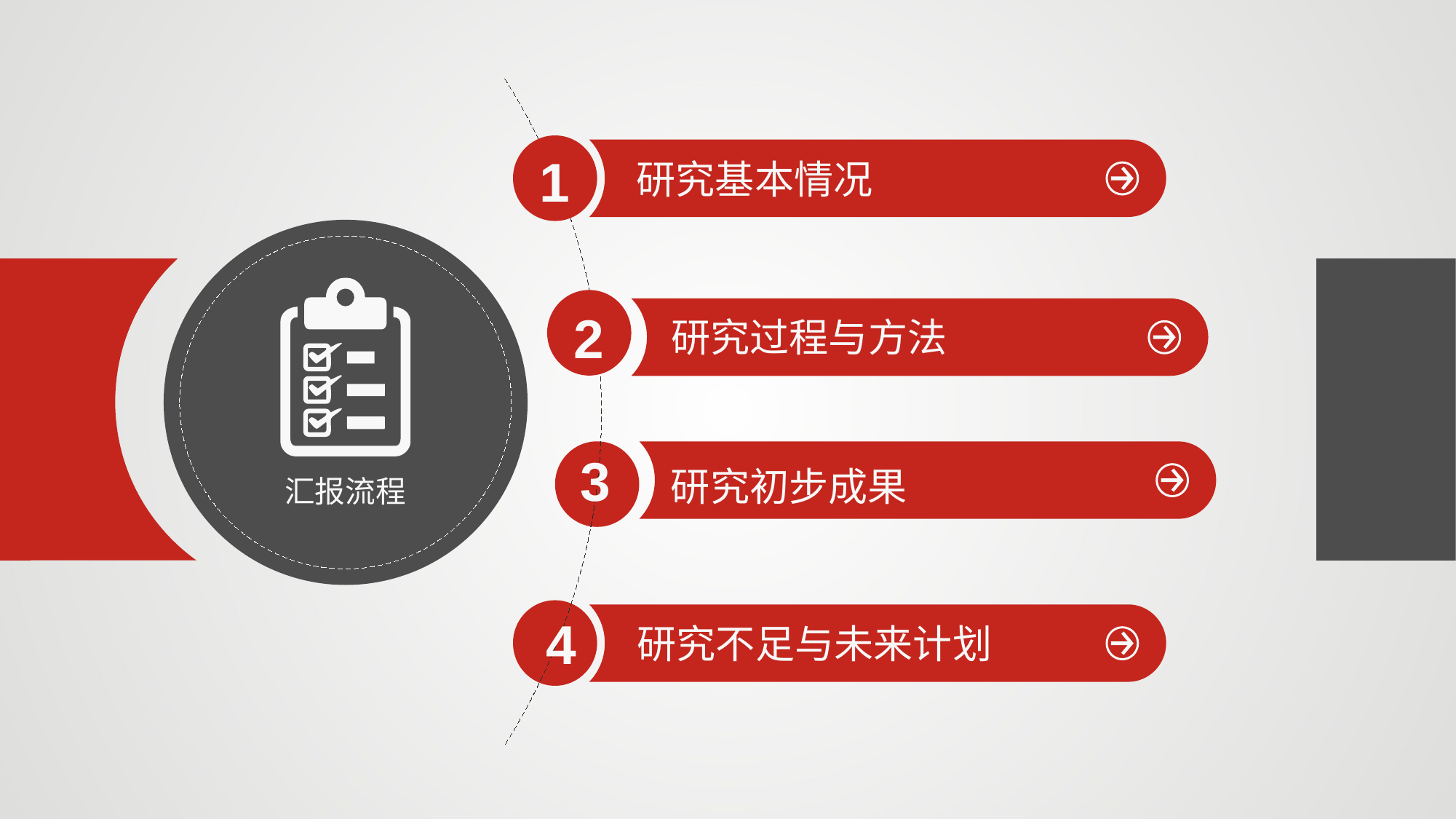

1
研究基本情况

2

研究过程与方法

3

研究初步成果
汇报流程

4
研究不足与未来计划